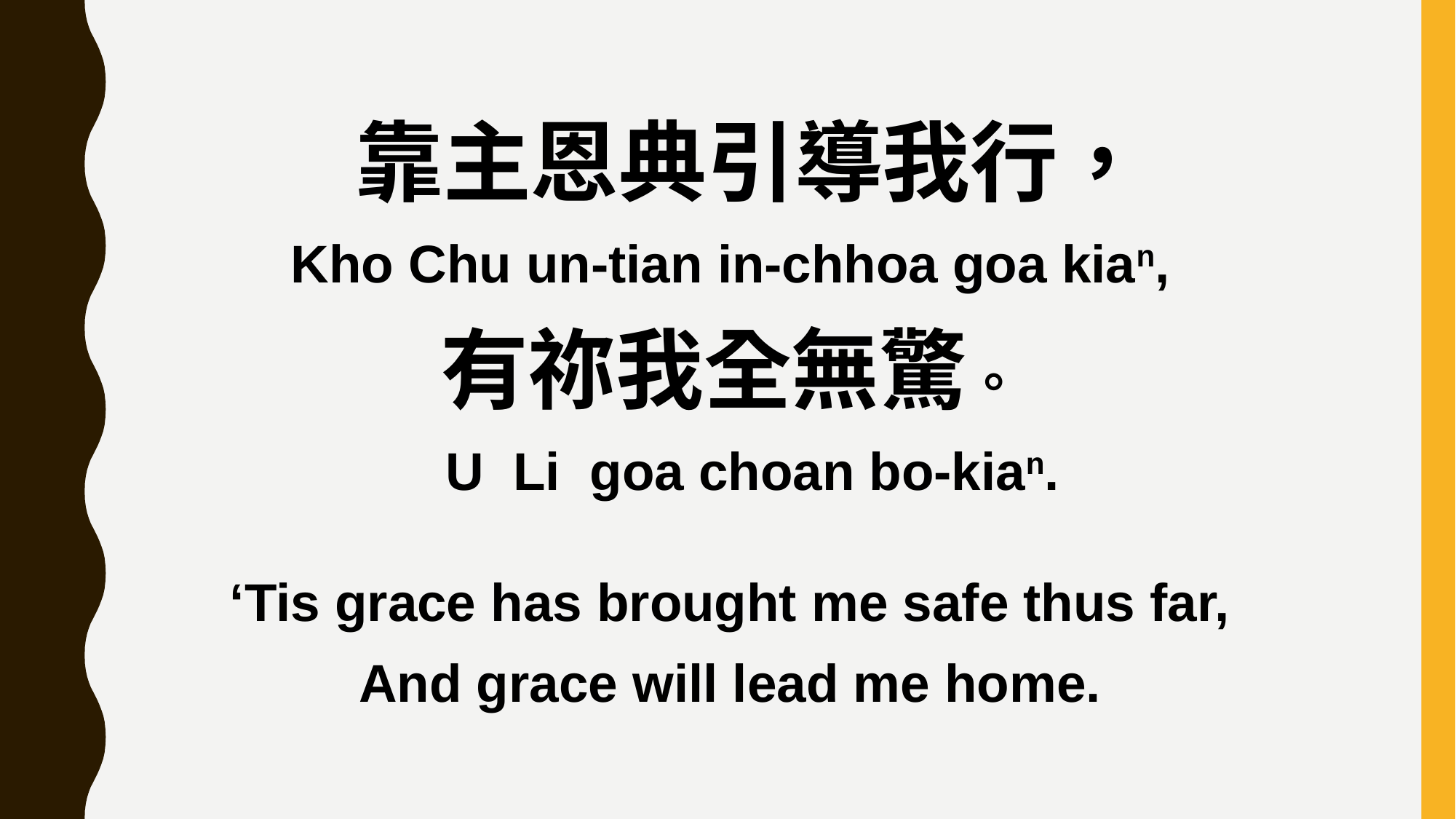

靠主恩典引導我行，
Kho Chu un-tian in-chhoa goa kian,
有祢我全無驚。
   U  Li  goa choan bo-kian.

‘Tis grace has brought me safe thus far,
And grace will lead me home.